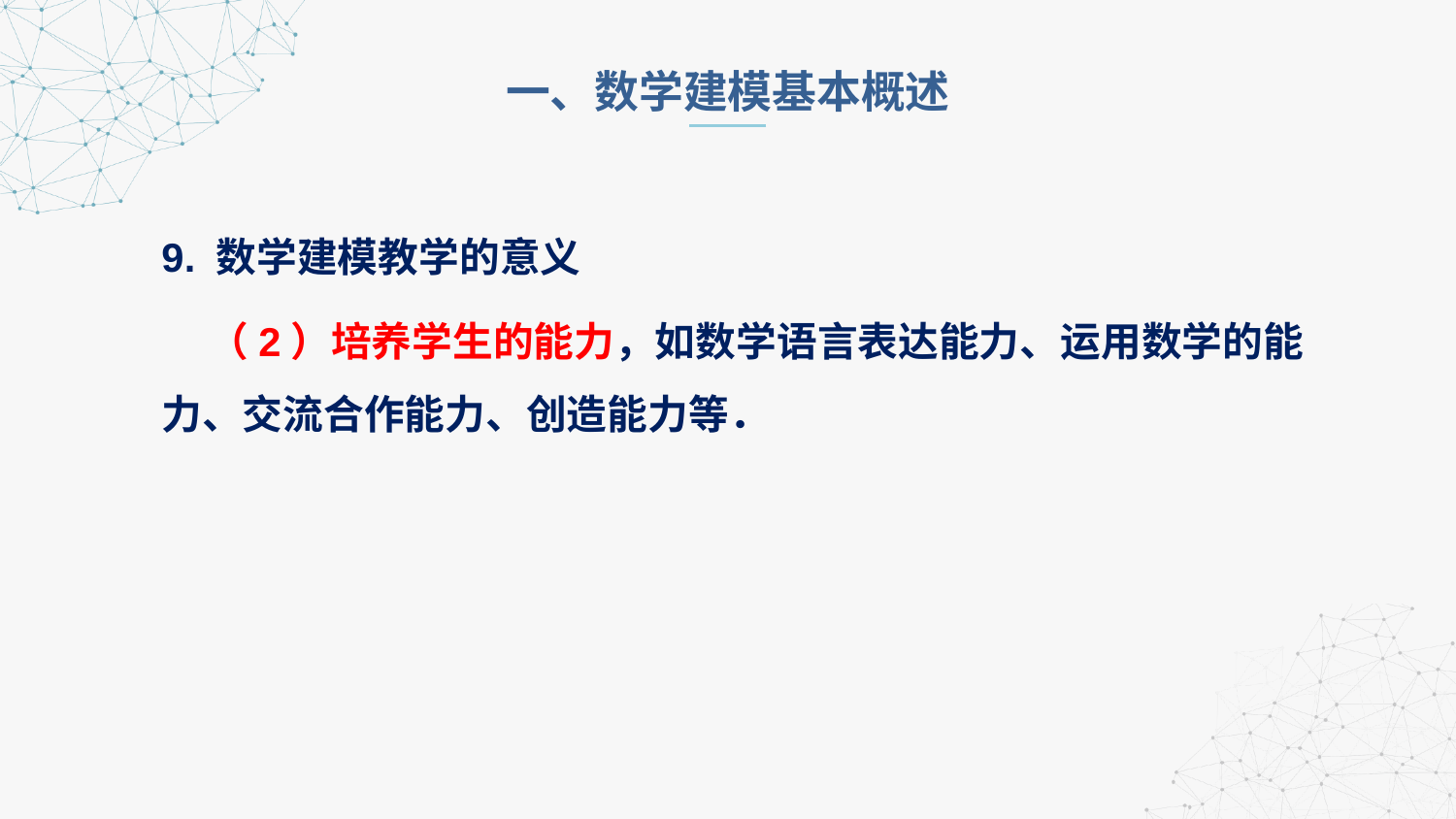

一、数学建模基本概述
9. 数学建模教学的意义
    （2）培养学生的能力，如数学语言表达能力、运用数学的能力、交流合作能力、创造能力等．